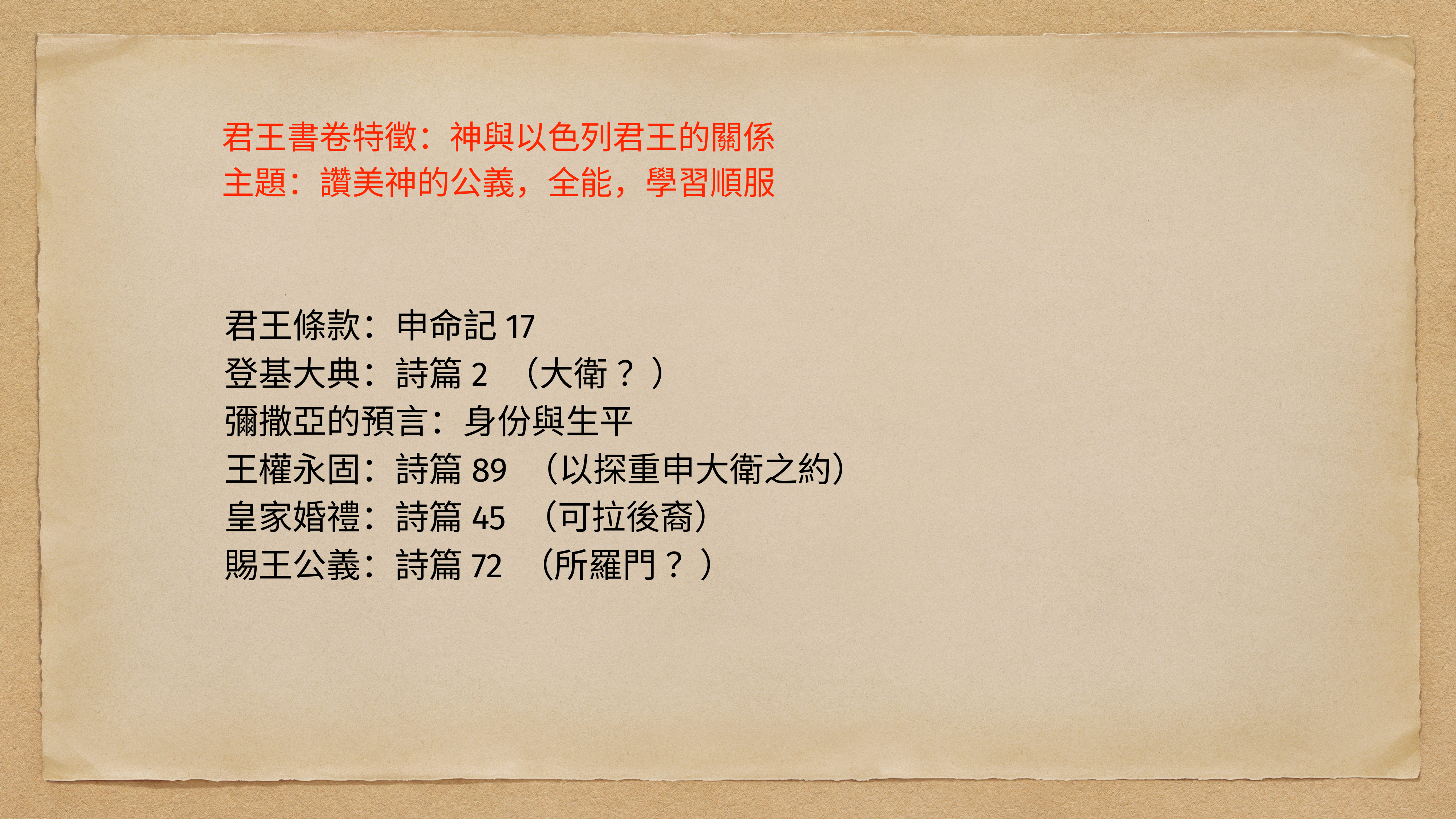

君王書卷特徵：神與以色列君王的關係
主題：讚美神的公義，全能，學習順服
君王條款：申命記17
登基大典：詩篇2 （大衛 ？）
彌撒亞的預言：身份與生平
王權永固：詩篇89 （以探重申大衛之約）
皇家婚禮：詩篇45 （可拉後裔）
賜王公義：詩篇72 （所羅門 ？）